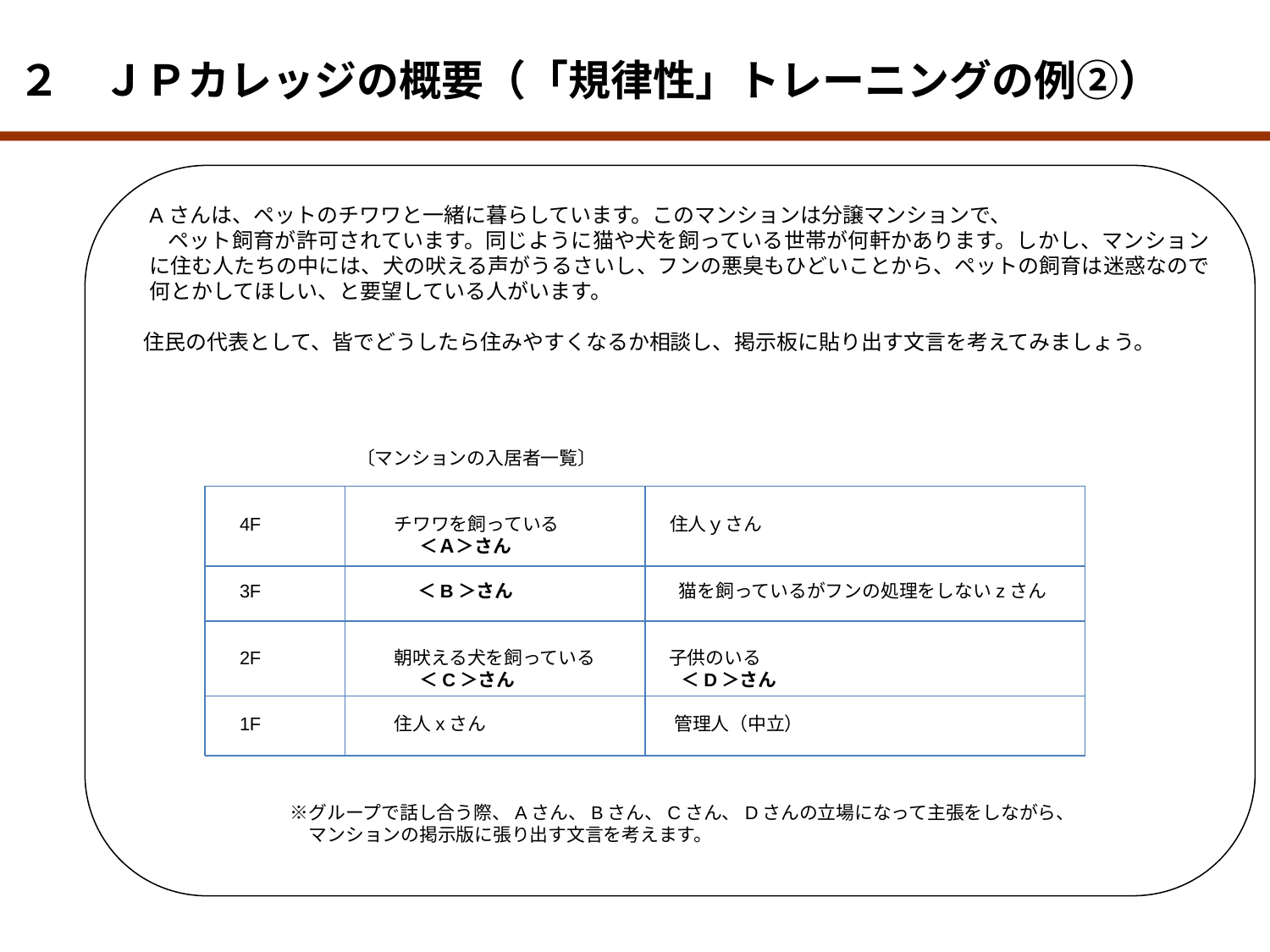

２　ＪＰカレッジの概要（「規律性」トレーニングの例②）

Aさんは、ペットのチワワと一緒に暮らしています。このマンションは分譲マンションで、
ペット飼育が許可されています。同じように猫や犬を飼っている世帯が何軒かあります。しかし、マンションに住む人たちの中には、犬の吠える声がうるさいし、フンの悪臭もひどいことから、ペットの飼育は迷惑なので何とかしてほしい、と要望している人がいます。

住民の代表として、皆でどうしたら住みやすくなるか相談し、掲示板に貼り出す文言を考えてみましょう。

                                                    〔マンションの入居者一覧〕

　　　　　4F　　　　　　　チワワを飼っている　　　　　　住人ｙさん
　　　　　　　　　　　　　　　＜Ａ＞さん

　　　　　3F　　　 　　　　　＜B＞さん　　　　　　　　　猫を飼っているがフンの処理をしないzさん

　　　　　2F　　　　　　　朝吠える犬を飼っている　　　　子供のいる
　　　　　　　　　　　　　　　＜C＞さん　　　　　　　　　＜D＞さん

　　　　　1F　　　　　　　住人xさん　　　　　　　　　　 管理人（中立）

　　　　　　　　※グループで話し合う際、Aさん、Bさん、Cさん、Dさんの立場になって主張をしながら、
　　　　　　　　　マンションの掲示版に張り出す文言を考えます。